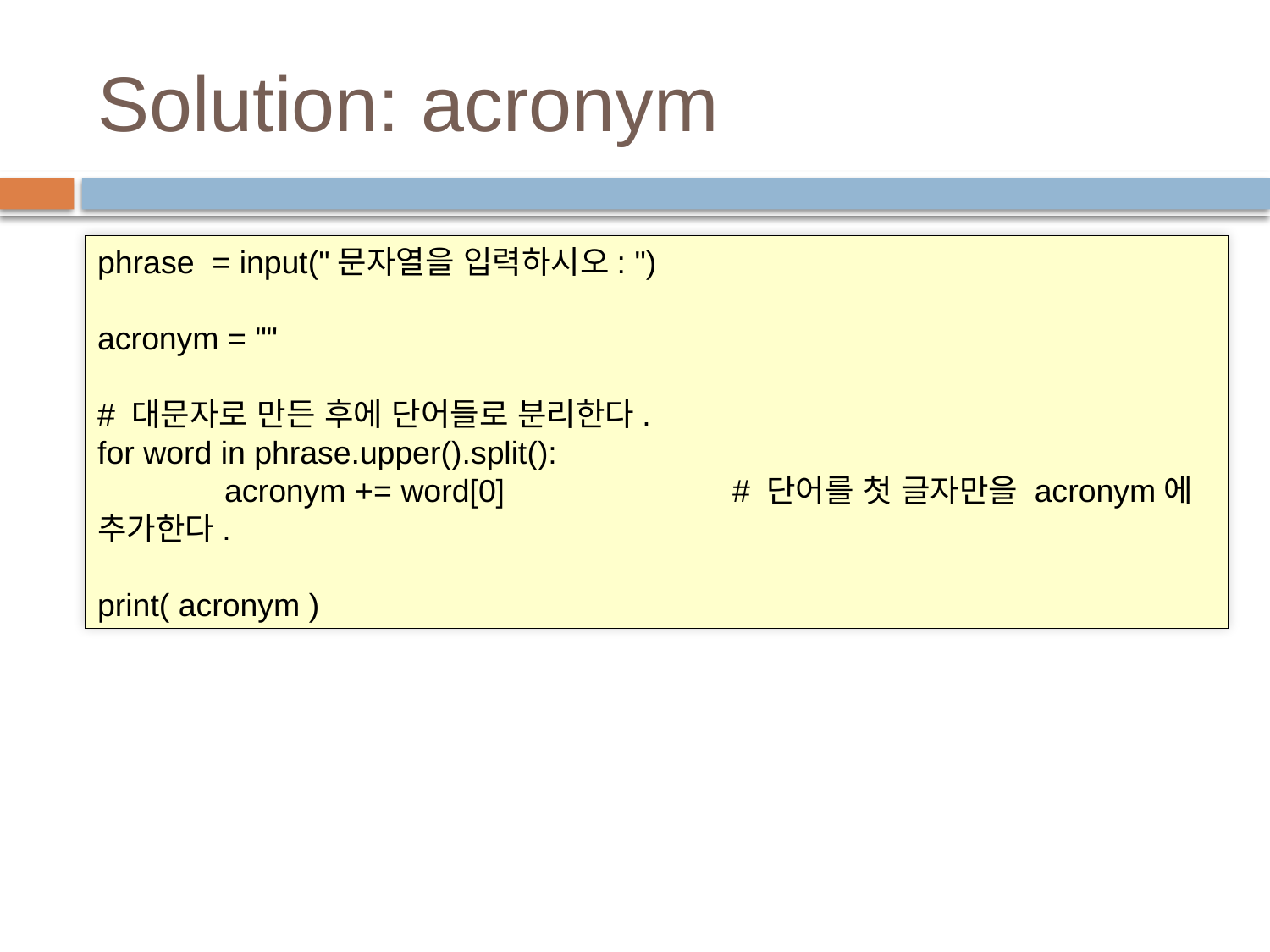

# Solution: acronym
phrase  = input("문자열을 입력하시오: ")

acronym = ""

# 대문자로 만든 후에 단어들로 분리한다.
for word in phrase.upper().split():
	acronym += word[0]		# 단어를 첫 글자만을 acronym에 추가한다.

print( acronym )